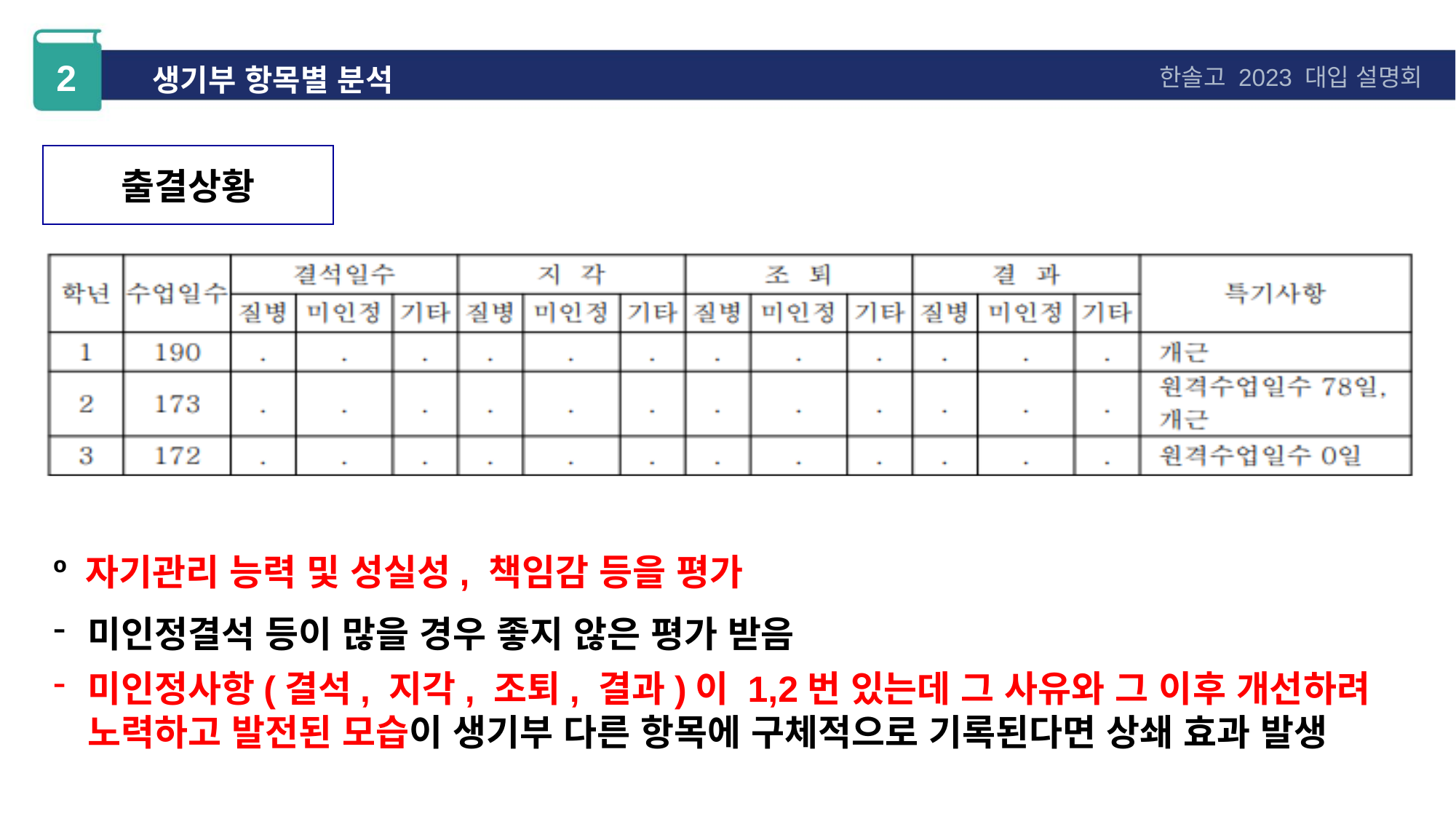

2
생기부 항목별 분석
한솔고 2023 대입 설명회
출결상황

º 자기관리 능력 및 성실성, 책임감 등을 평가

미인정결석 등이 많을 경우 좋지 않은 평가 받음

미인정사항(결석, 지각, 조퇴, 결과)이 1,2번 있는데 그 사유와 그 이후 개선하려 노력하고 발전된 모습이 생기부 다른 항목에 구체적으로 기록된다면 상쇄 효과 발생